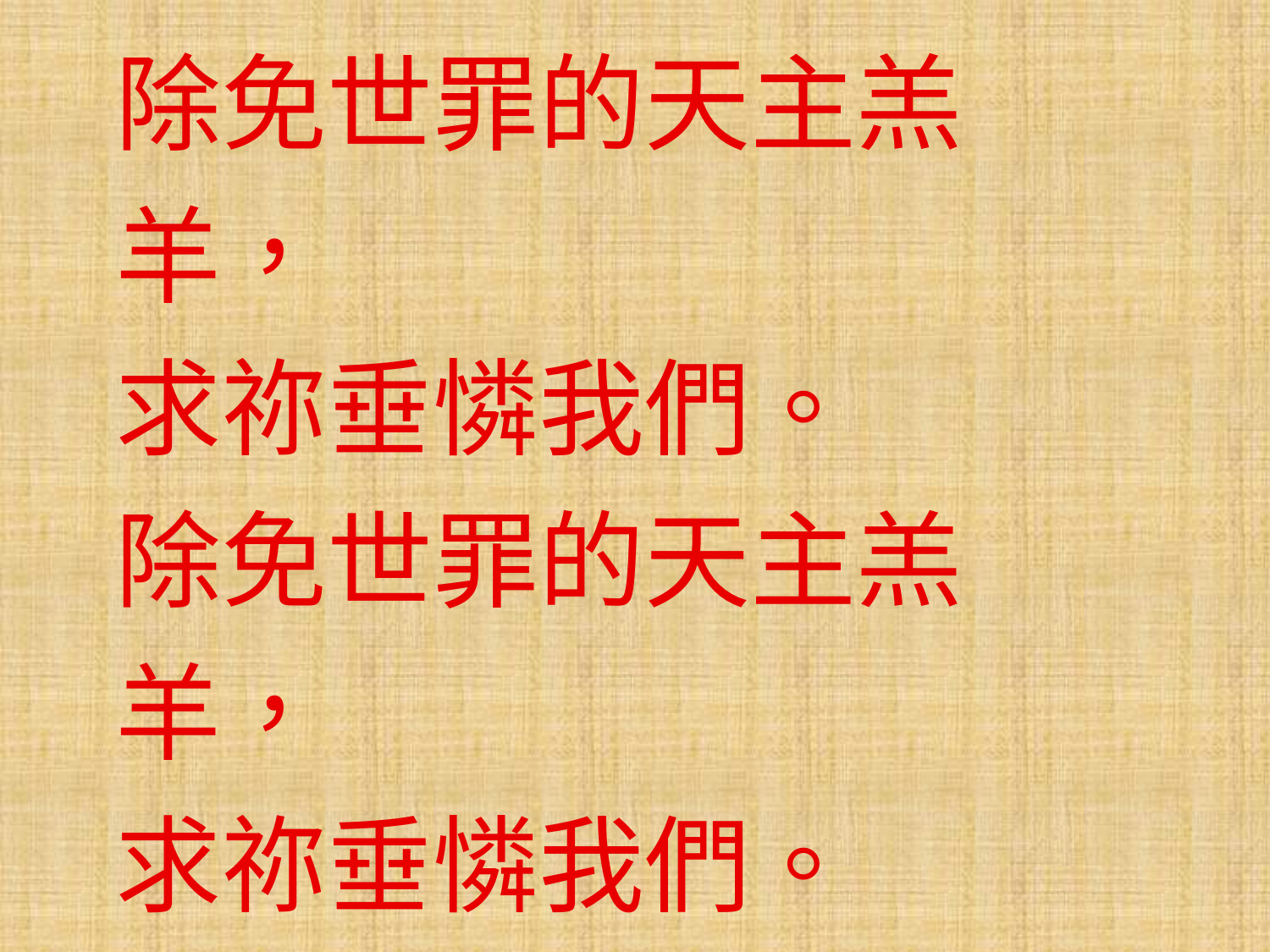

除免世罪的天主羔羊，
求祢垂憐我們。
除免世罪的天主羔羊，
求祢垂憐我們。
除免世罪的天主羔羊，
求祢賜給我們平安。